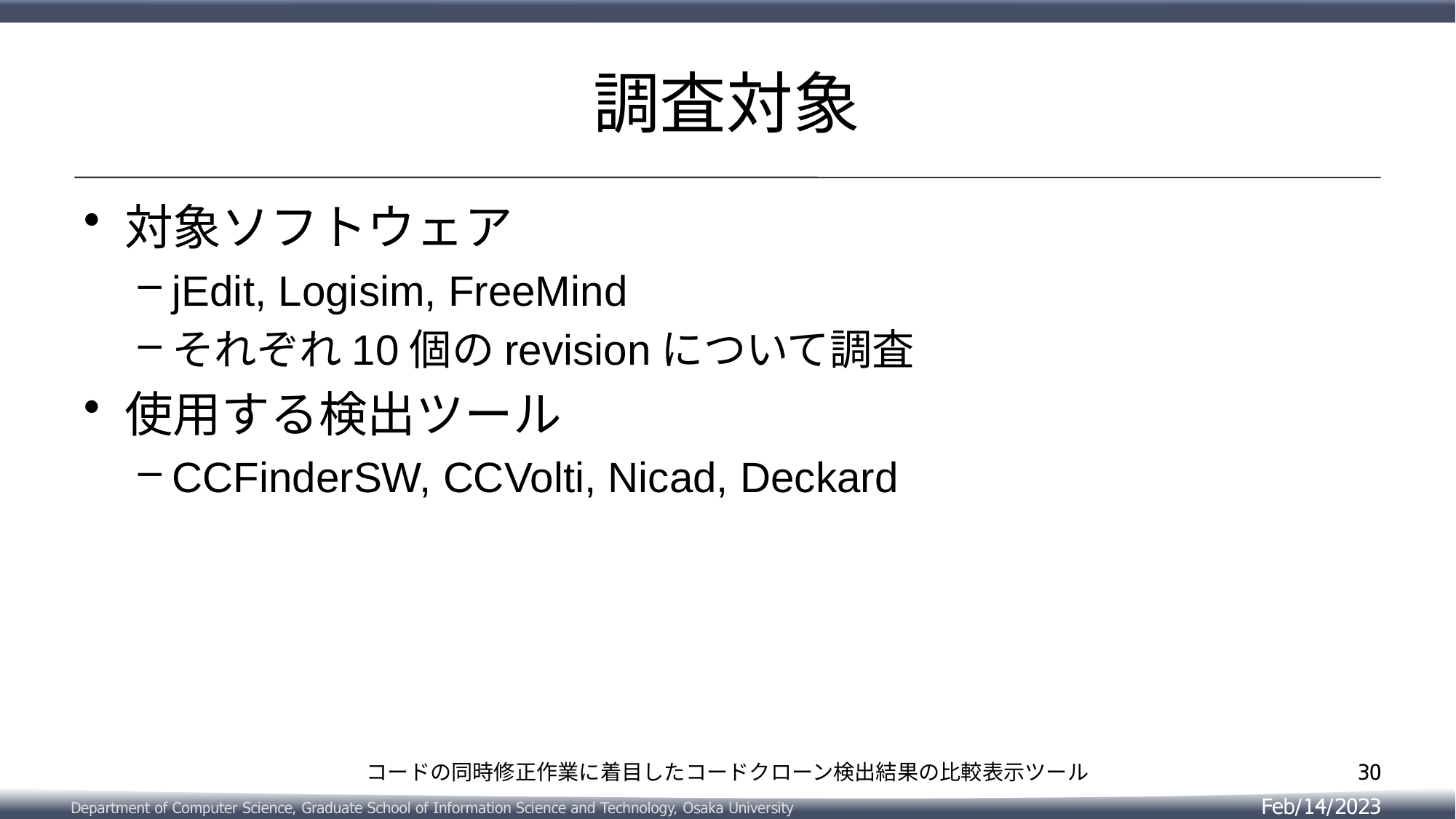

# 調査対象
対象ソフトウェア
jEdit, Logisim, FreeMind
それぞれ10個のrevisionについて調査
使用する検出ツール
CCFinderSW, CCVolti, Nicad, Deckard

30
コードの同時修正作業に着目したコードクローン検出結果の比較表示ツール
Feb/14/2023